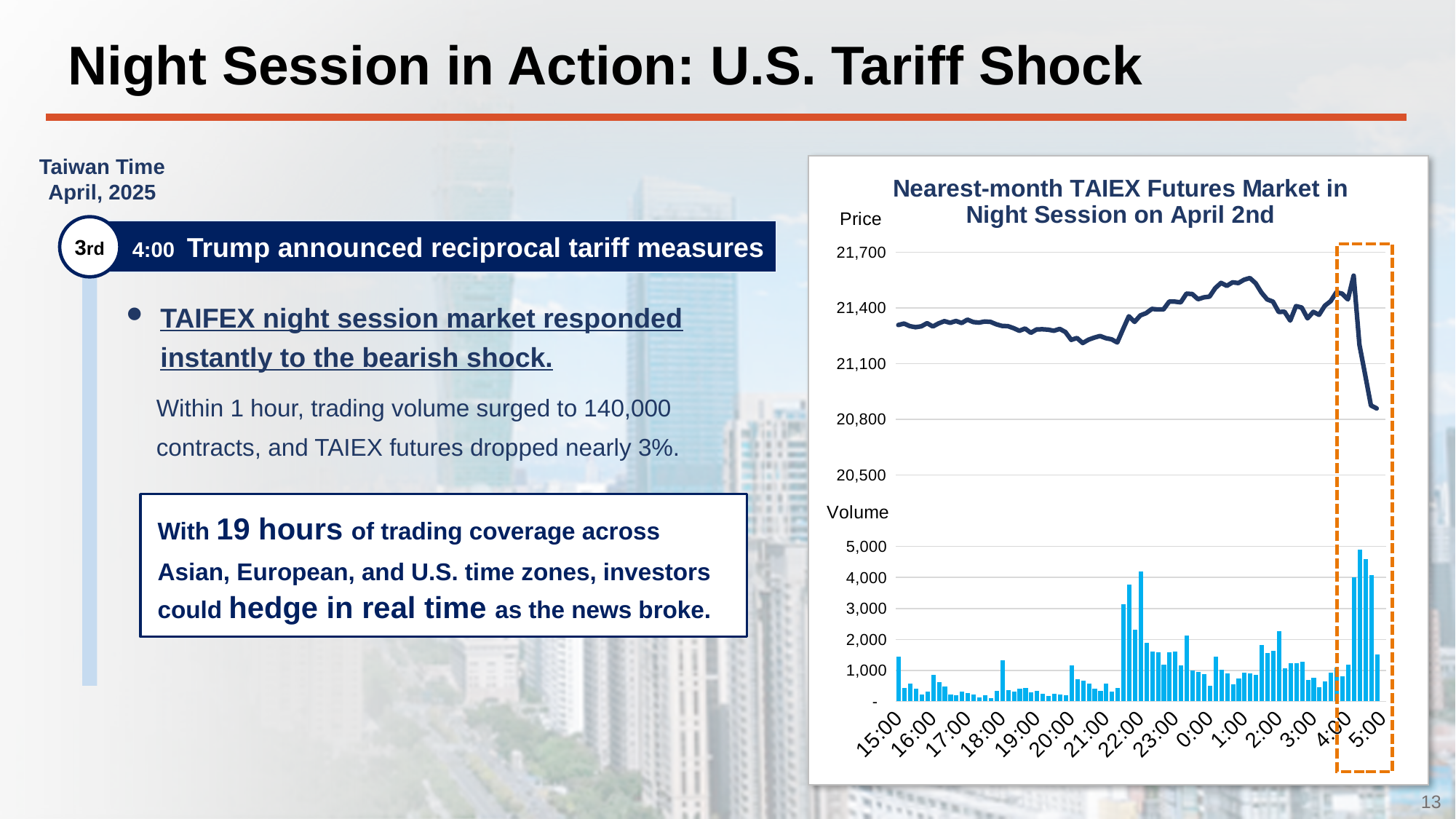

Night Session in Action: U.S. Tariff Shock
Taiwan Time
April, 2025

### Chart: Nearest-month TAIEX Futures Market in Night Session on April 2nd

| Category |  |
|---|---|
| 0.625 | 21308.0 |
| 0.63194444444444442 | 21316.0 |
| 0.63888888888888895 | 21302.0 |
| 0.64583333333333337 | 21296.0 |
| 0.65277777777777779 | 21301.0 |
| 0.65972222222222221 | 21318.0 |
| 0.66666666666666663 | 21300.0 |
| 0.67361111111111116 | 21317.0 |
| 0.68055555555555547 | 21329.0 |
| 0.6875 | 21320.0 |
| 0.69444444444444453 | 21330.0 |
| 0.70138888888888884 | 21319.0 |
| 0.70833333333333337 | 21337.0 |
| 0.71527777777777779 | 21324.0 |
| 0.72222222222222221 | 21321.0 |
| 0.72916666666666663 | 21327.0 |
| 0.73611111111111116 | 21325.0 |
| 0.74305555555555547 | 21312.0 |
| 0.75 | 21303.0 |
| 0.75694444444444453 | 21302.0 |
| 0.76388888888888884 | 21291.0 |
| 0.77083333333333337 | 21277.0 |
| 0.77777777777777779 | 21289.0 |
| 0.78472222222222221 | 21266.0 |
| 0.79166666666666663 | 21284.0 |
| 0.79861111111111116 | 21285.0 |
| 0.80555555555555547 | 21283.0 |
| 0.8125 | 21277.0 |
| 0.81944444444444453 | 21287.0 |
| 0.82638888888888884 | 21270.0 |
| 0.83333333333333337 | 21228.0 |
| 0.84027777777777779 | 21238.0 |
| 0.84722222222222221 | 21211.0 |
| 0.85416666666666663 | 21229.0 |
| 0.86111111111111116 | 21240.0 |
| 0.86805555555555547 | 21249.0 |
| 0.875 | 21237.0 |
| 0.88194444444444453 | 21231.0 |
| 0.88888888888888884 | 21214.0 |
| 0.89583333333333337 | 21286.0 |
| 0.90277777777777779 | 21355.0 |
| 0.90972222222222221 | 21325.0 |
| 0.91666666666666663 | 21360.0 |
| 0.92361111111111116 | 21372.0 |
| 0.93055555555555547 | 21395.0 |
| 0.9375 | 21392.0 |
| 0.94444444444444453 | 21392.0 |
| 0.95138888888888884 | 21434.0 |
| 0.95833333333333337 | 21434.0 |
| 0.96527777777777779 | 21430.0 |
| 0.97222222222222221 | 21477.0 |
| 0.97916666666666663 | 21475.0 |
| 0.98611111111111116 | 21447.0 |
| 0.99305555555555547 | 21457.0 |
| 0 | 21461.0 |
| 6.9444444444444441E-3 | 21507.0 |
| 1.3888888888888888E-2 | 21535.0 |
| 2.0833333333333332E-2 | 21519.0 |
| 2.7777777777777776E-2 | 21538.0 |
| 3.4722222222222224E-2 | 21534.0 |
| 4.1666666666666664E-2 | 21552.0 |
| 4.8611111111111112E-2 | 21561.0 |
| 5.5555555555555552E-2 | 21533.0 |
| 6.25E-2 | 21483.0 |
| 6.9444444444444434E-2 | 21446.0 |
| 7.6388888888888895E-2 | 21434.0 |
| 8.3333333333333329E-2 | 21378.0 |
| 9.0277777777777776E-2 | 21380.0 |
| 9.7222222222222224E-2 | 21332.0 |
| 0.10416666666666667 | 21410.0 |
| 0.1111111111111111 | 21402.0 |
| 0.11805555555555557 | 21344.0 |
| 0.125 | 21379.0 |
| 0.13194444444444445 | 21363.0 |
| 0.1388888888888889 | 21412.0 |
| 0.14583333333333334 | 21436.0 |
| 0.15277777777777776 | 21484.0 |
| 0.15972222222222224 | 21477.0 |
| 0.16666666666666666 | 21446.0 |
| 0.17361111111111113 | 21574.0 |
| 0.18055555555555555 | 21202.0 |
| 0.1875 | 21040.0 |
| 0.19444444444444445 | 20875.0 |
| 0.20138888888888887 | 20859.0 |
| 0.20833333333333334 | None |
3rd
4:00  Trump announced reciprocal tariff measures

TAIFEX night session market responded instantly to the bearish shock.
Within 1 hour, trading volume surged to 140,000 contracts, and TAIEX futures dropped nearly 3%.
With 19 hours of trading coverage across Asian, European, and U.S. time zones, investors could hedge in real time as the news broke.

### Chart

| Category | 成交量 |
|---|---|
| 0.625 | 1448.0 |
| 0.63194444444444442 | 432.0 |
| 0.63888888888888895 | 568.0 |
| 0.64583333333333337 | 402.0 |
| 0.65277777777777779 | 227.0 |
| 0.65972222222222221 | 315.0 |
| 0.66666666666666663 | 862.0 |
| 0.67361111111111116 | 610.0 |
| 0.68055555555555547 | 488.0 |
| 0.6875 | 215.0 |
| 0.69444444444444453 | 191.0 |
| 0.70138888888888884 | 311.0 |
| 0.70833333333333337 | 262.0 |
| 0.71527777777777779 | 228.0 |
| 0.72222222222222221 | 134.0 |
| 0.72916666666666663 | 204.0 |
| 0.73611111111111116 | 111.0 |
| 0.74305555555555547 | 328.0 |
| 0.75 | 1323.0 |
| 0.75694444444444453 | 351.0 |
| 0.76388888888888884 | 318.0 |
| 0.77083333333333337 | 404.0 |
| 0.77777777777777779 | 424.0 |
| 0.78472222222222221 | 280.0 |
| 0.79166666666666663 | 333.0 |
| 0.79861111111111116 | 241.0 |
| 0.80555555555555547 | 173.0 |
| 0.8125 | 250.0 |
| 0.81944444444444453 | 218.0 |
| 0.82638888888888884 | 196.0 |
| 0.83333333333333337 | 1150.0 |
| 0.84027777777777779 | 718.0 |
| 0.84722222222222221 | 654.0 |
| 0.85416666666666663 | 563.0 |
| 0.86111111111111116 | 414.0 |
| 0.86805555555555547 | 328.0 |
| 0.875 | 568.0 |
| 0.88194444444444453 | 317.0 |
| 0.88888888888888884 | 422.0 |
| 0.89583333333333337 | 3143.0 |
| 0.90277777777777779 | 3761.0 |
| 0.90972222222222221 | 2317.0 |
| 0.91666666666666663 | 4190.0 |
| 0.92361111111111116 | 1893.0 |
| 0.93055555555555547 | 1610.0 |
| 0.9375 | 1580.0 |
| 0.94444444444444453 | 1180.0 |
| 0.95138888888888884 | 1577.0 |
| 0.95833333333333337 | 1600.0 |
| 0.96527777777777779 | 1168.0 |
| 0.97222222222222221 | 2132.0 |
| 0.97916666666666663 | 1000.0 |
| 0.98611111111111116 | 937.0 |
| 0.99305555555555547 | 877.0 |
| 0 | 503.0 |
| 6.9444444444444441E-3 | 1439.0 |
| 1.3888888888888888E-2 | 1015.0 |
| 2.0833333333333332E-2 | 898.0 |
| 2.7777777777777776E-2 | 547.0 |
| 3.4722222222222224E-2 | 748.0 |
| 4.1666666666666664E-2 | 925.0 |
| 4.8611111111111112E-2 | 900.0 |
| 5.5555555555555552E-2 | 857.0 |
| 6.25E-2 | 1818.0 |
| 6.9444444444444434E-2 | 1548.0 |
| 7.6388888888888895E-2 | 1621.0 |
| 8.3333333333333329E-2 | 2267.0 |
| 9.0277777777777776E-2 | 1056.0 |
| 9.7222222222222224E-2 | 1241.0 |
| 0.10416666666666667 | 1219.0 |
| 0.1111111111111111 | 1282.0 |
| 0.11805555555555557 | 694.0 |
| 0.125 | 764.0 |
| 0.13194444444444445 | 466.0 |
| 0.1388888888888889 | 645.0 |
| 0.14583333333333334 | 933.0 |
| 0.15277777777777776 | 1085.0 |
| 0.15972222222222224 | 815.0 |
| 0.16666666666666666 | 1188.0 |
| 0.17361111111111113 | 4016.0 |
| 0.18055555555555555 | 4901.0 |
| 0.1875 | 4591.0 |
| 0.19444444444444445 | 4070.0 |
| 0.20138888888888887 | 1510.0 |
| 0.20833333333333334 | None |
13